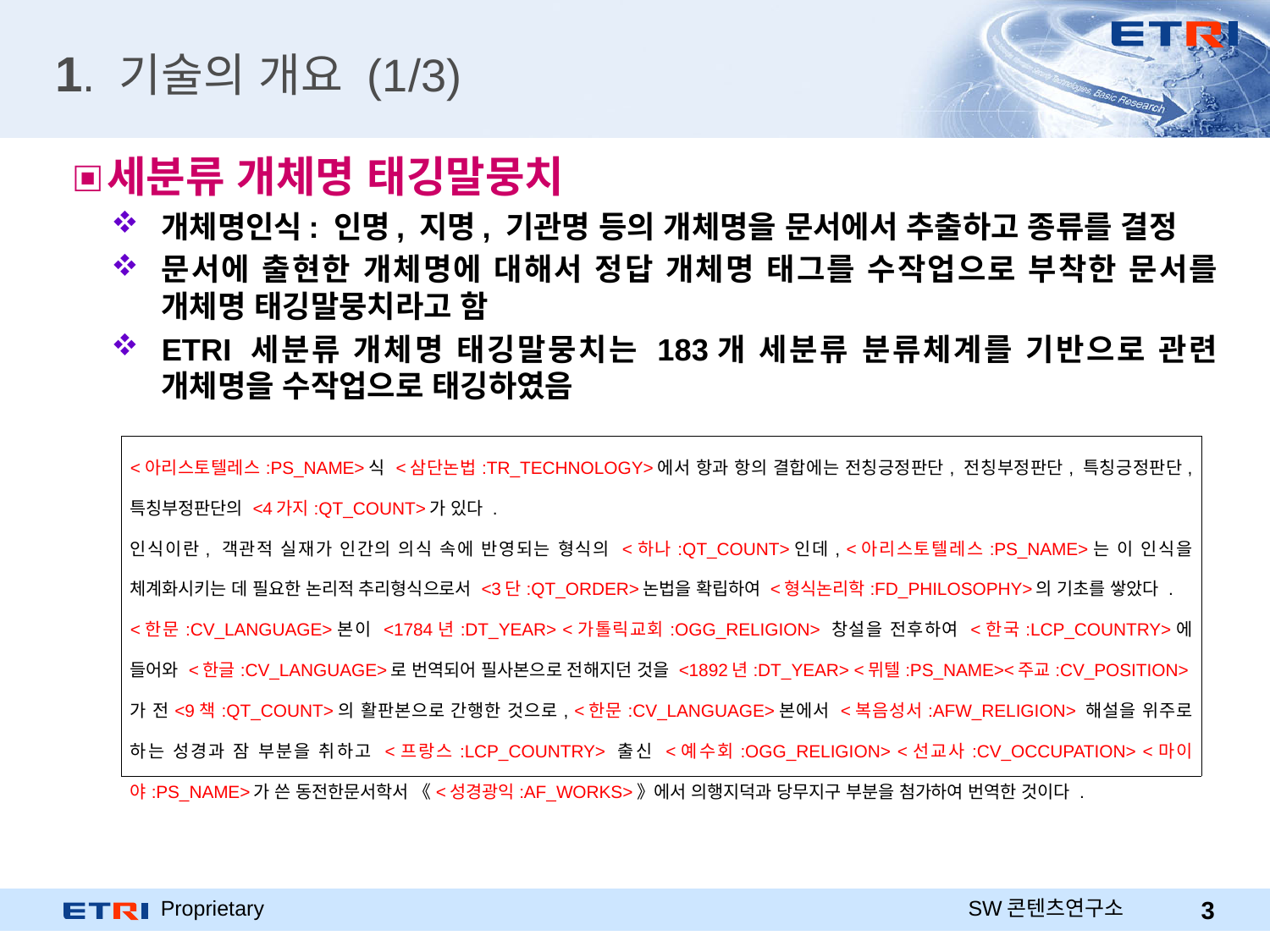

# 1. 기술의 개요 (1/3)
세분류 개체명 태깅말뭉치
개체명인식: 인명, 지명, 기관명 등의 개체명을 문서에서 추출하고 종류를 결정
문서에 출현한 개체명에 대해서 정답 개체명 태그를 수작업으로 부착한 문서를 개체명 태깅말뭉치라고 함
ETRI 세분류 개체명 태깅말뭉치는 183개 세분류 분류체계를 기반으로 관련 개체명을 수작업으로 태깅하였음

| <아리스토텔레스:PS\_NAME>식 <삼단논법:TR\_TECHNOLOGY>에서 항과 항의 결합에는 전칭긍정판단, 전칭부정판단, 특칭긍정판단, 특칭부정판단의 <4가지:QT\_COUNT>가 있다 . 인식이란, 객관적 실재가 인간의 의식 속에 반영되는 형식의 <하나:QT\_COUNT>인데, <아리스토텔레스:PS\_NAME>는 이 인식을 체계화시키는 데 필요한 논리적 추리형식으로서 <3단:QT\_ORDER>논법을 확립하여 <형식논리학:FD\_PHILOSOPHY>의 기초를 쌓았다 . <한문:CV\_LANGUAGE>본이 <1784년:DT\_YEAR> <가톨릭교회:OGG\_RELIGION> 창설을 전후하여 <한국:LCP\_COUNTRY>에 들어와 <한글:CV\_LANGUAGE>로 번역되어 필사본으로 전해지던 것을 <1892년:DT\_YEAR> <뮈텔:PS\_NAME><주교:CV\_POSITION>가 전<9책:QT\_COUNT>의 활판본으로 간행한 것으로, <한문:CV\_LANGUAGE>본에서 <복음성서:AFW\_RELIGION> 해설을 위주로 하는 성경과 잠 부분을 취하고 <프랑스:LCP\_COUNTRY> 출신 <예수회:OGG\_RELIGION> <선교사:CV\_OCCUPATION> <마이야:PS\_NAME>가 쓴 동전한문서학서 《<성경광익:AF\_WORKS>》에서 의행지덕과 당무지구 부분을 첨가하여 번역한 것이다 . |
| --- |
SW콘텐츠연구소
3